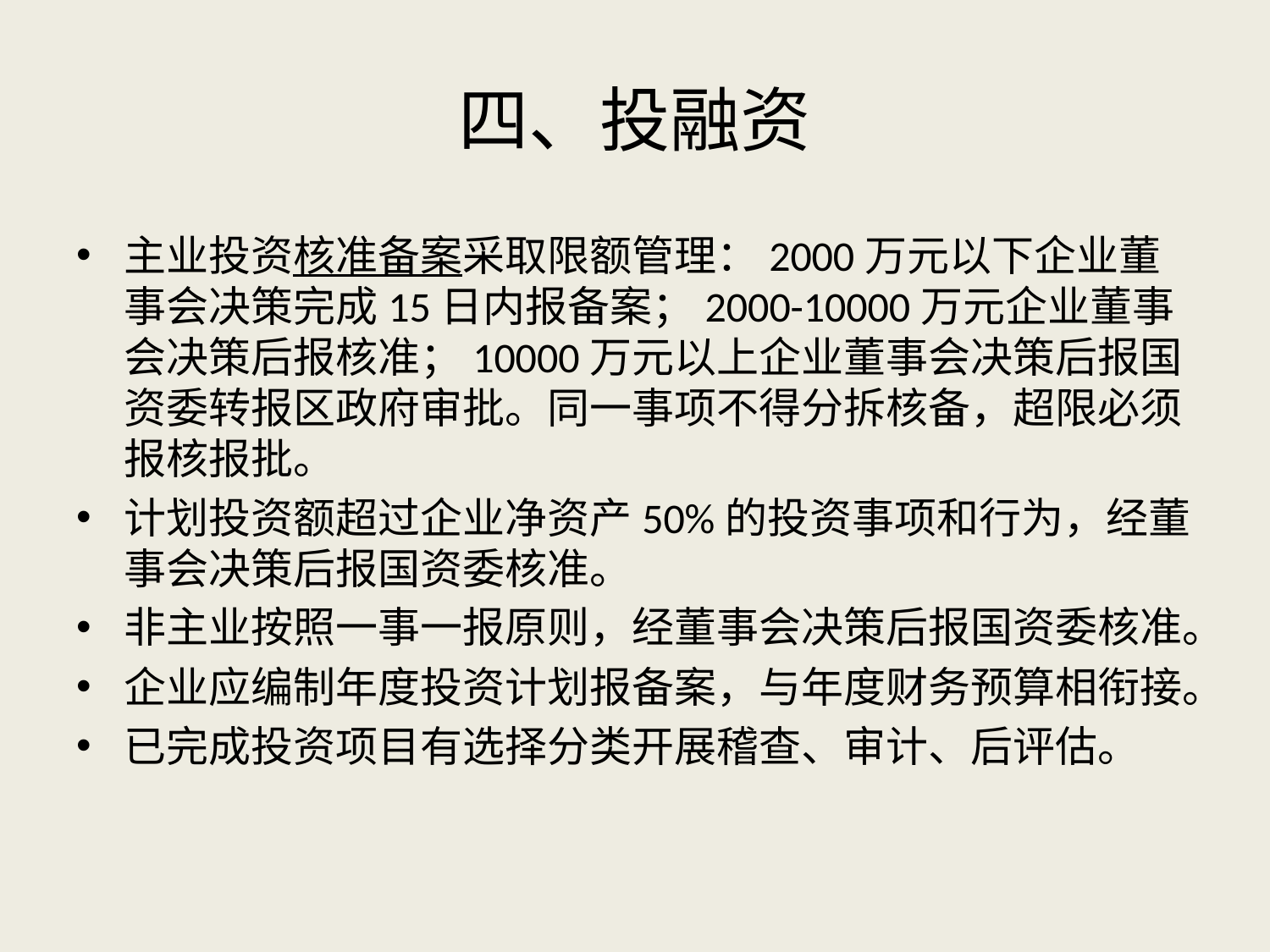

# 四、投融资
主业投资核准备案采取限额管理：2000万元以下企业董事会决策完成15日内报备案；2000-10000万元企业董事会决策后报核准；10000万元以上企业董事会决策后报国资委转报区政府审批。同一事项不得分拆核备，超限必须报核报批。
计划投资额超过企业净资产50%的投资事项和行为，经董事会决策后报国资委核准。
非主业按照一事一报原则，经董事会决策后报国资委核准。
企业应编制年度投资计划报备案，与年度财务预算相衔接。
已完成投资项目有选择分类开展稽查、审计、后评估。